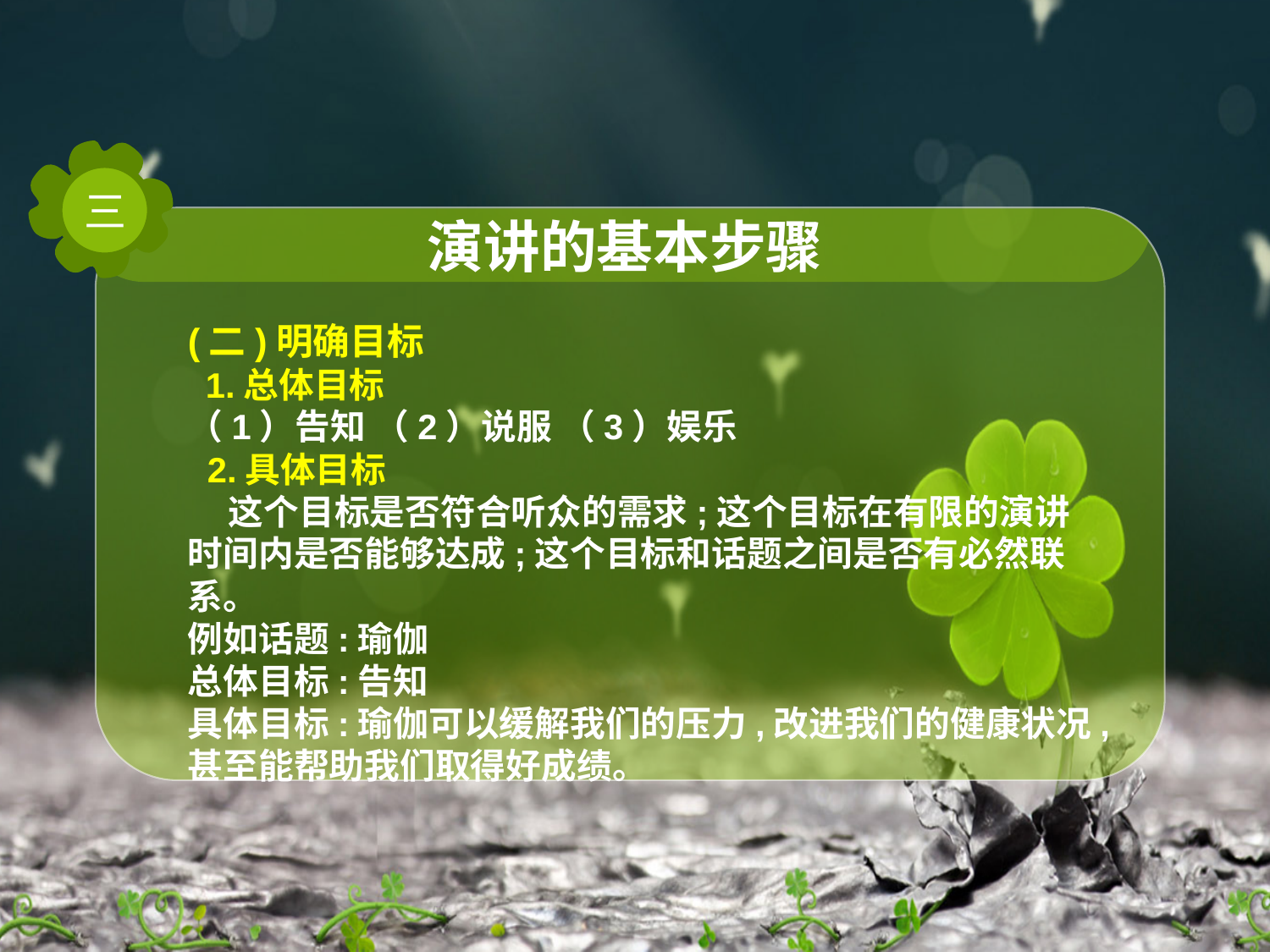

三

演讲的基本步骤
(二)明确目标
  1.总体目标
（1）告知 （2）说服 （3）娱乐
  2.具体目标
    这个目标是否符合听众的需求;这个目标在有限的演讲时间内是否能够达成;这个目标和话题之间是否有必然联系。
例如话题:瑜伽
总体目标:告知
具体目标:瑜伽可以缓解我们的压力,改进我们的健康状况,甚至能帮助我们取得好成绩。